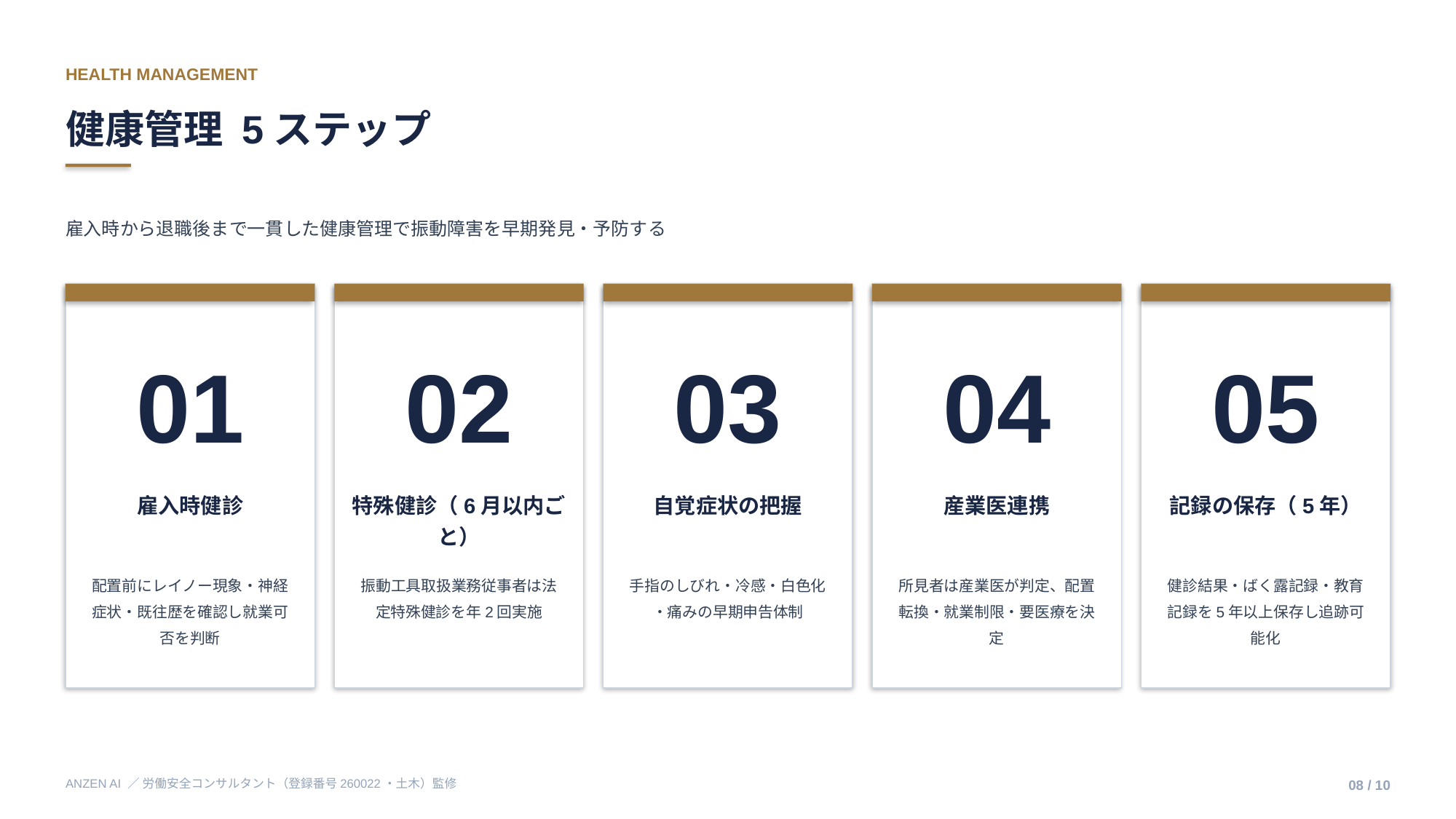

HEALTH MANAGEMENT
健康管理 5ステップ

雇入時から退職後まで一貫した健康管理で振動障害を早期発見・予防する

01
02
03
04
05
雇入時健診
特殊健診（6月以内ごと）
自覚症状の把握
産業医連携
記録の保存（5年）
配置前にレイノー現象・神経症状・既往歴を確認し就業可否を判断
振動工具取扱業務従事者は法定特殊健診を年2回実施
手指のしびれ・冷感・白色化・痛みの早期申告体制
所見者は産業医が判定、配置転換・就業制限・要医療を決定
健診結果・ばく露記録・教育記録を5年以上保存し追跡可能化
ANZEN AI ／ 労働安全コンサルタント（登録番号260022・土木）監修
08 / 10